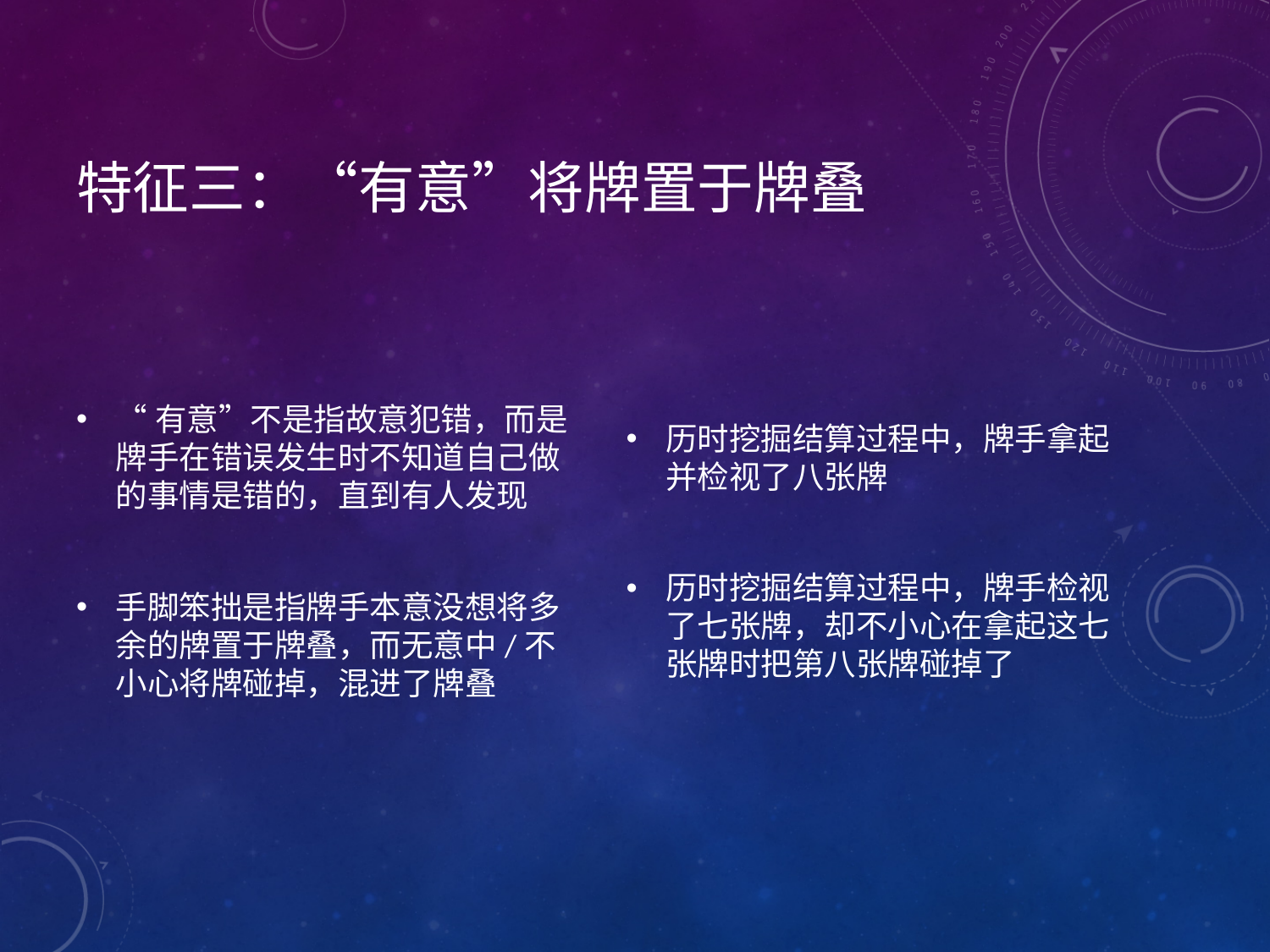

# 特征三：“有意”将牌置于牌叠
“有意”不是指故意犯错，而是牌手在错误发生时不知道自己做的事情是错的，直到有人发现

手脚笨拙是指牌手本意没想将多余的牌置于牌叠，而无意中/不小心将牌碰掉，混进了牌叠
历时挖掘结算过程中，牌手拿起并检视了八张牌

历时挖掘结算过程中，牌手检视了七张牌，却不小心在拿起这七张牌时把第八张牌碰掉了